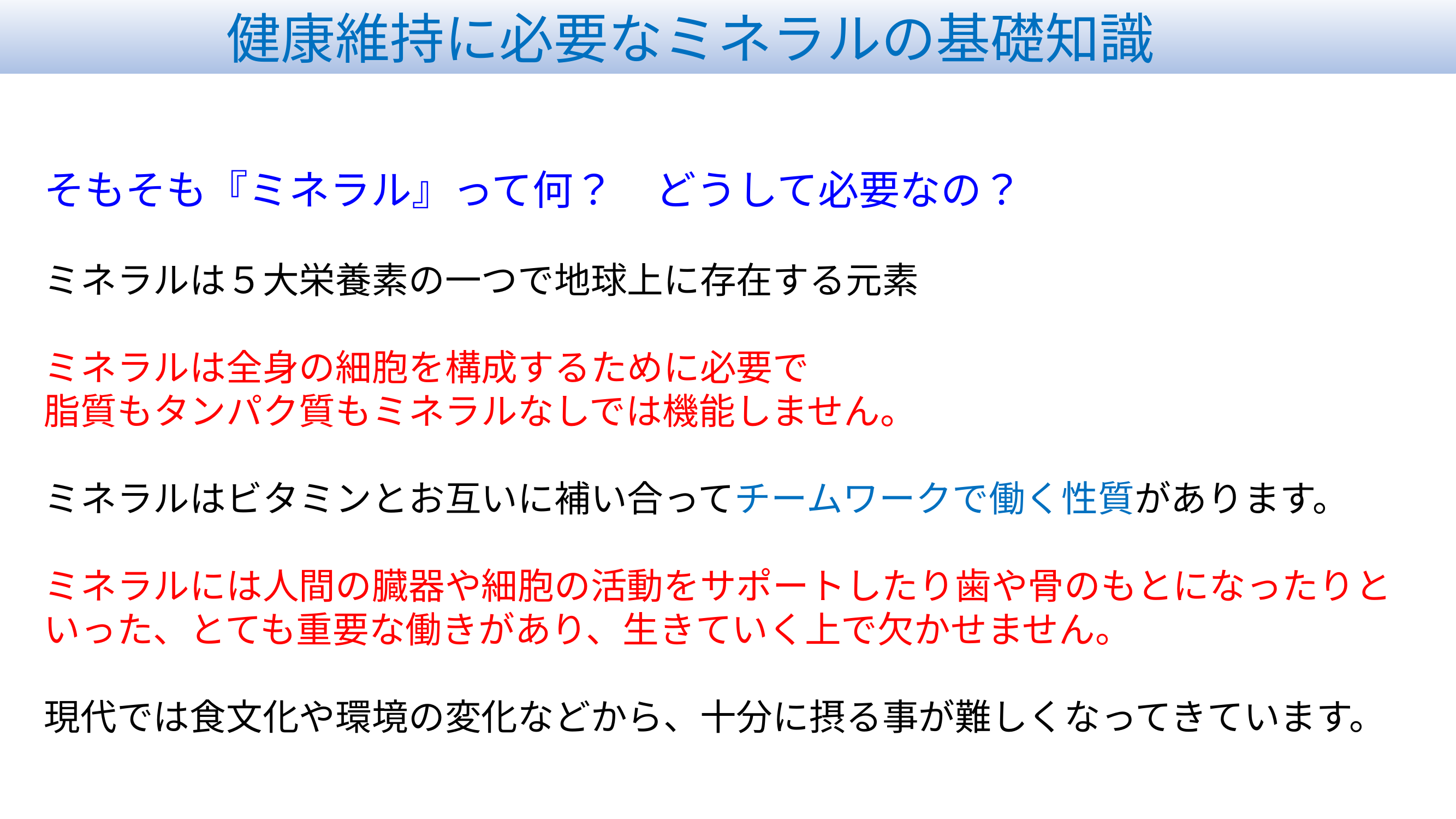

健康維持に必要なミネラルの基礎知識
そもそも『ミネラル』って何？　どうして必要なの？

ミネラルは５大栄養素の一つで地球上に存在する元素

ミネラルは全身の細胞を構成するために必要で
脂質もタンパク質もミネラルなしでは機能しません。

ミネラルはビタミンとお互いに補い合ってチームワークで働く性質があります。

ミネラルには人間の臓器や細胞の活動をサポートしたり歯や骨のもとになったりといった、とても重要な働きがあり、生きていく上で欠かせません。

現代では食文化や環境の変化などから、十分に摂る事が難しくなってきています。